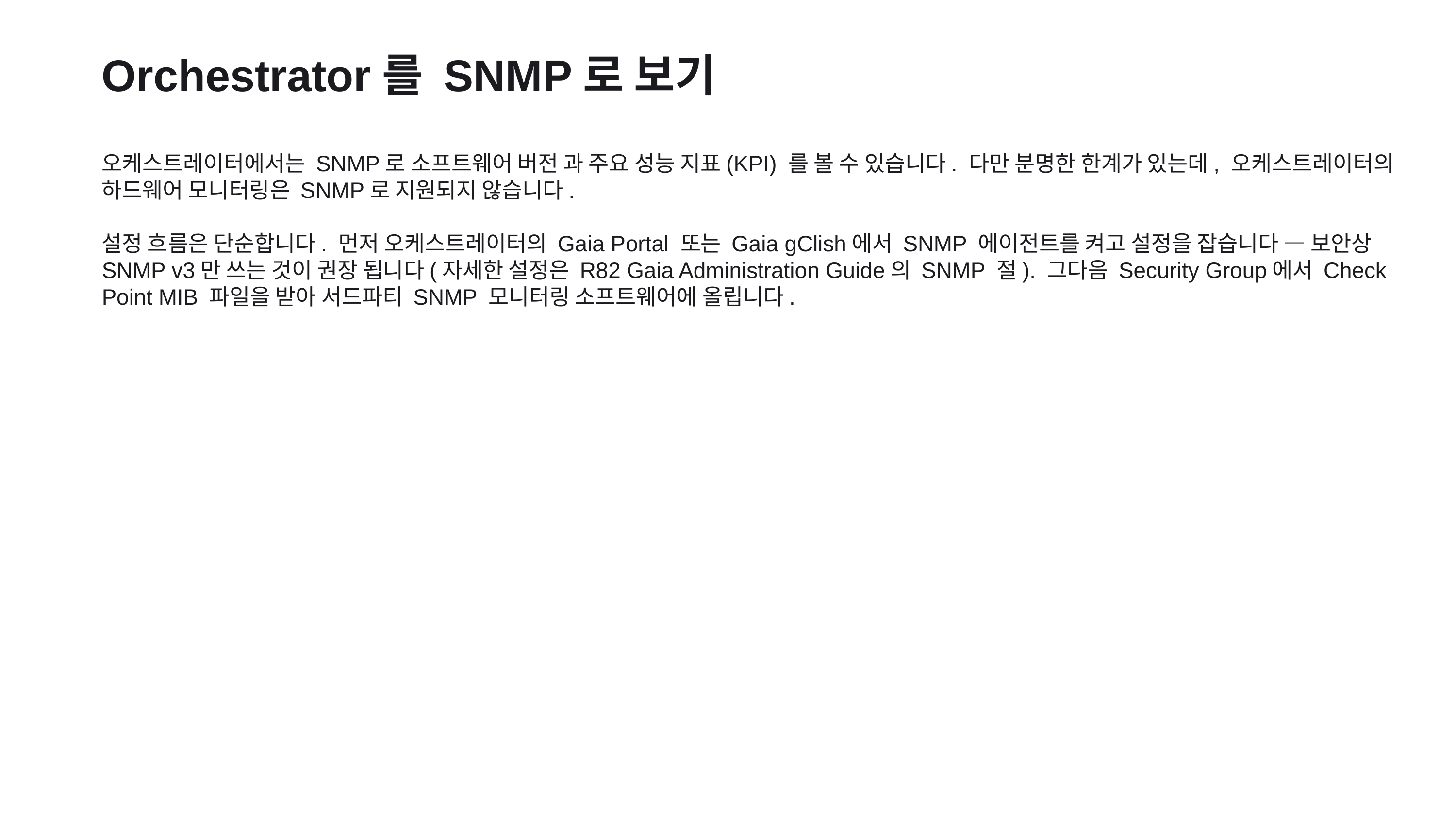

Orchestrator를 SNMP로 보기
오케스트레이터에서는 SNMP로 소프트웨어 버전 과 주요 성능 지표(KPI) 를 볼 수 있습니다. 다만 분명한 한계가 있는데, 오케스트레이터의 하드웨어 모니터링은 SNMP로 지원되지 않습니다.

설정 흐름은 단순합니다. 먼저 오케스트레이터의 Gaia Portal 또는 Gaia gClish에서 SNMP 에이전트를 켜고 설정을 잡습니다 — 보안상 SNMP v3만 쓰는 것이 권장 됩니다(자세한 설정은 R82 Gaia Administration Guide의 SNMP 절). 그다음 Security Group에서 Check Point MIB 파일을 받아 서드파티 SNMP 모니터링 소프트웨어에 올립니다.